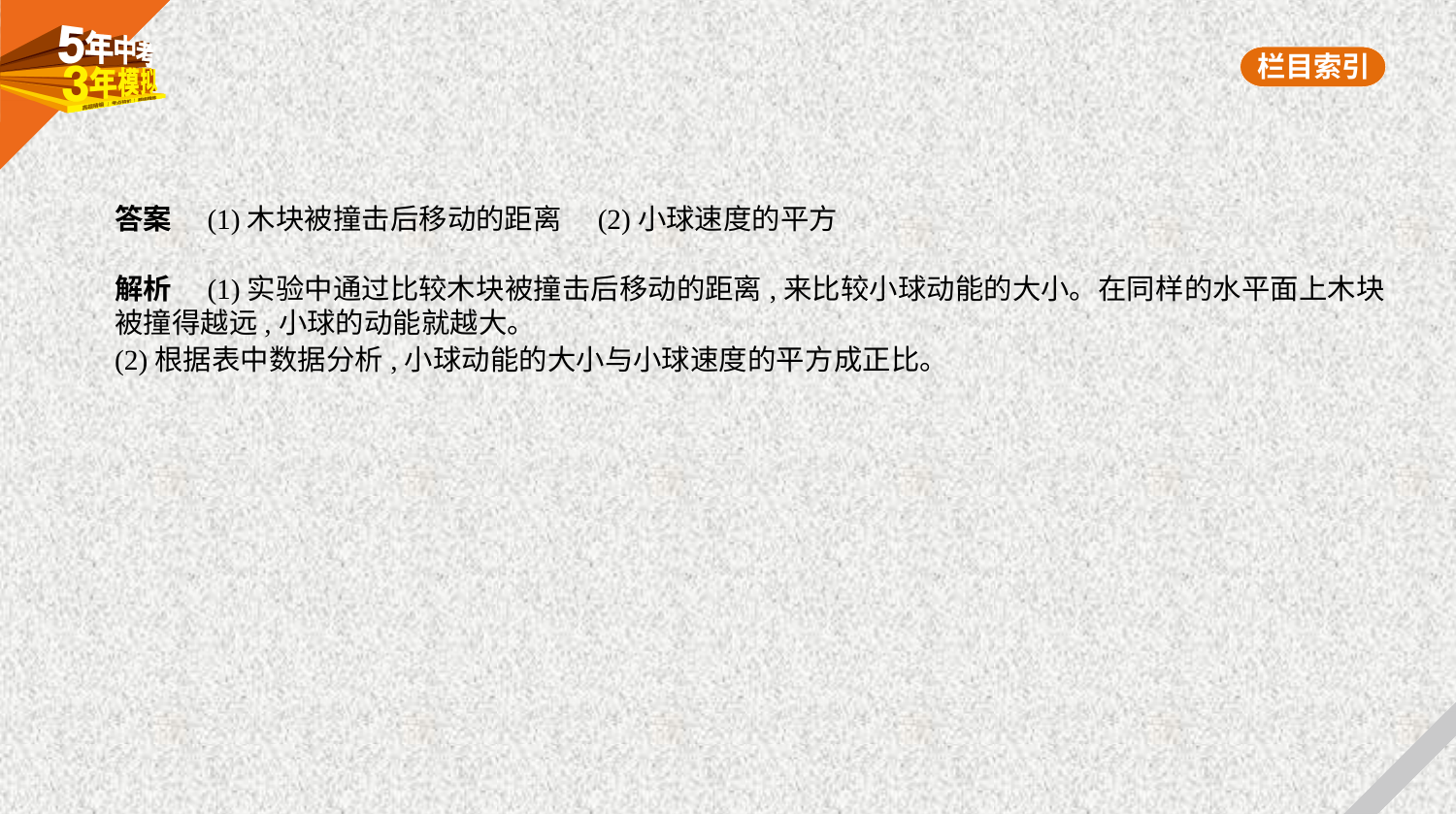

答案　(1)木块被撞击后移动的距离　(2)小球速度的平方
解析　(1)实验中通过比较木块被撞击后移动的距离,来比较小球动能的大小。在同样的水平面上木块
被撞得越远,小球的动能就越大。
(2)根据表中数据分析,小球动能的大小与小球速度的平方成正比。